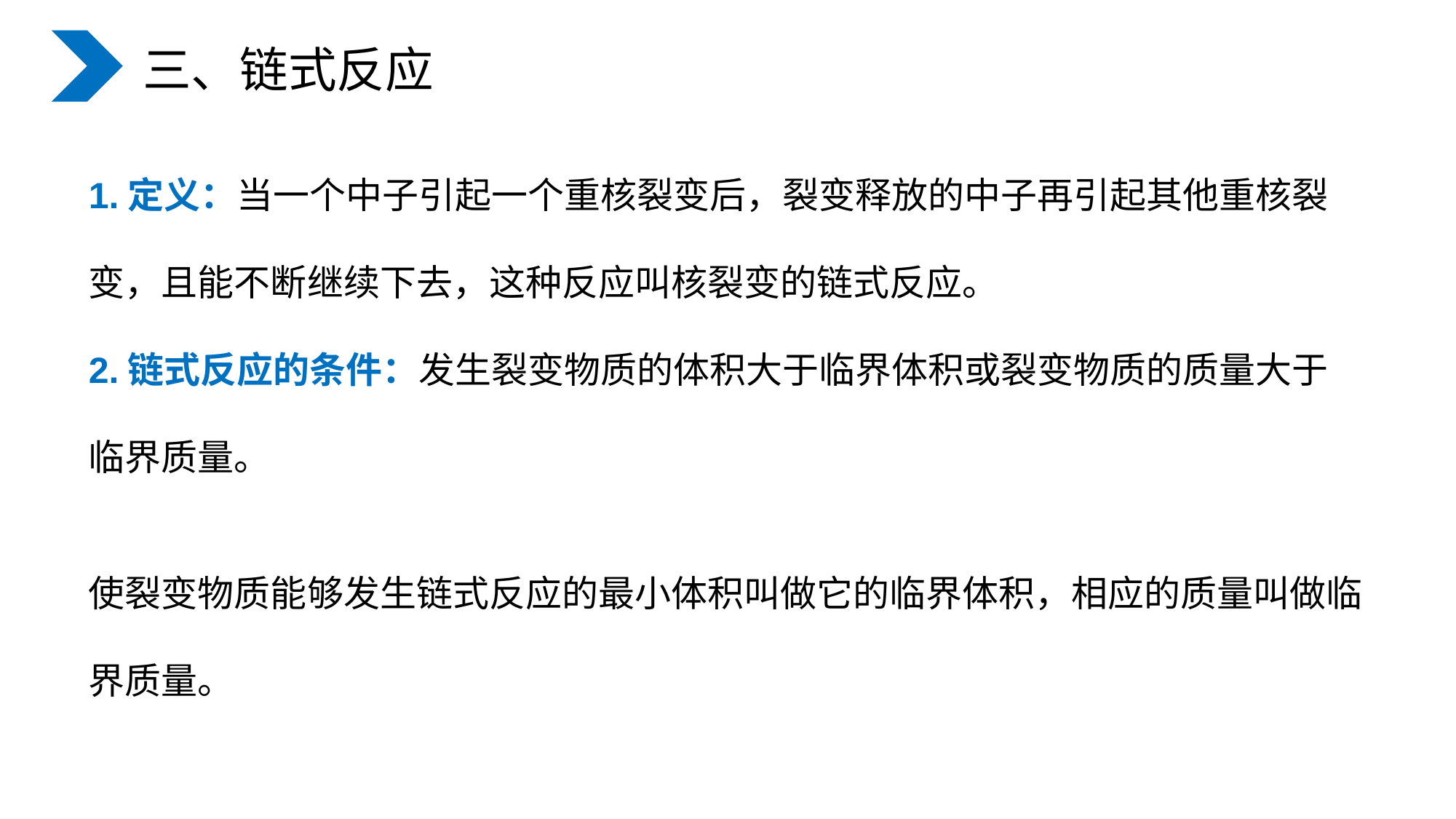

三、链式反应
1.定义：当一个中子引起一个重核裂变后，裂变释放的中子再引起其他重核裂变，且能不断继续下去，这种反应叫核裂变的链式反应。
2.链式反应的条件：发生裂变物质的体积大于临界体积或裂变物质的质量大于临界质量。
使裂变物质能够发生链式反应的最小体积叫做它的临界体积，相应的质量叫做临界质量。